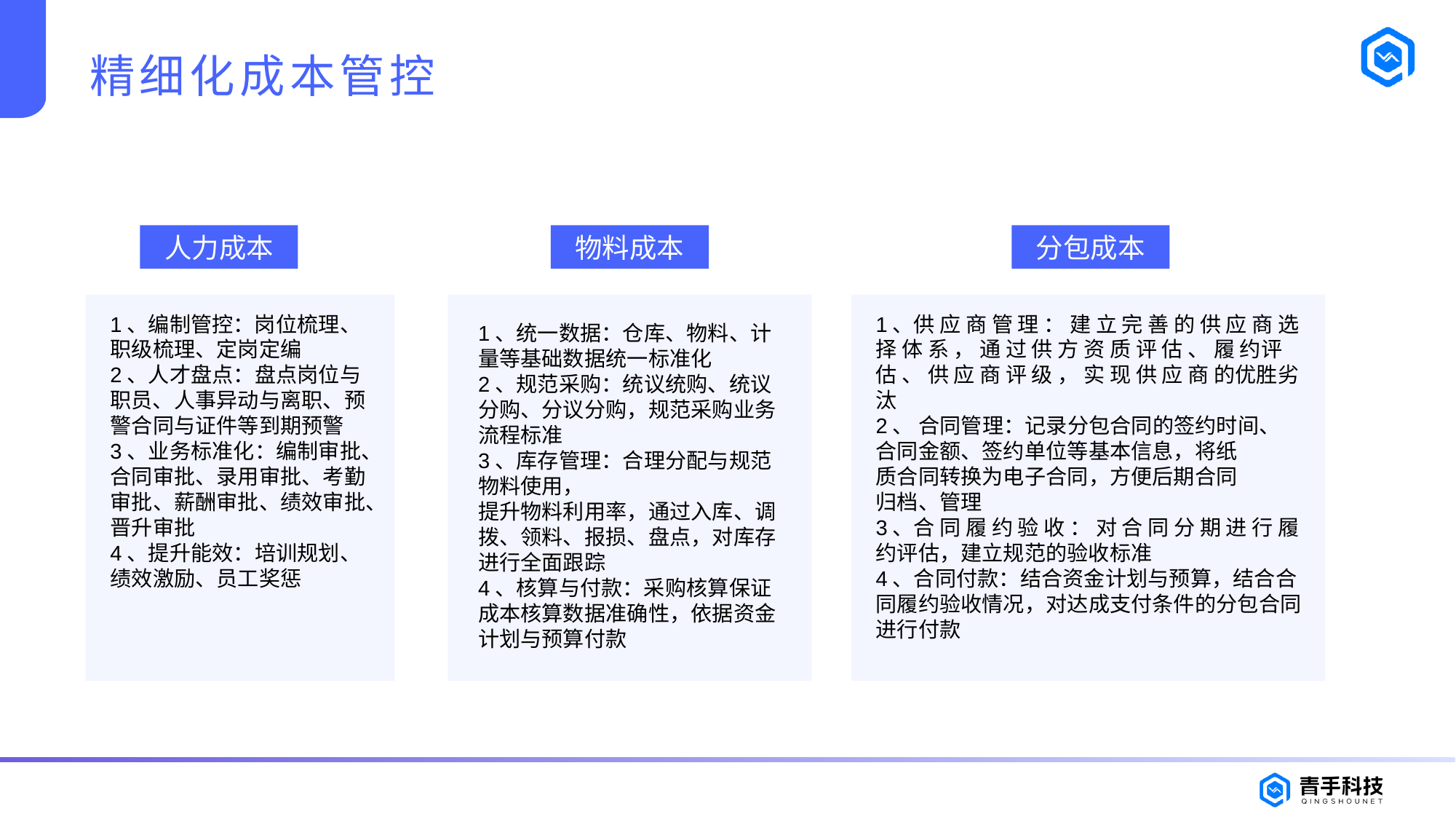

# 精细化成本管控
人力成本
物料成本
分包成本

1、编制管控：岗位梳理、职级梳理、定岗定编
2、人才盘点：盘点岗位与职员、人事异动与离职、预警合同与证件等到期预警
3、业务标准化：编制审批、合同审批、录用审批、考勤审批、薪酬审批、绩效审批、晋升审批
4、提升能效：培训规划、绩效激励、员工奖惩
1、供 应 商 管 理 ： 建 立 完 善 的 供 应 商 选择 体 系 ， 通 过 供 方 资 质 评 估 、 履 约评 估 、 供 应 商 评 级 ， 实 现 供 应 商 的优胜劣汰
2、 合同管理：记录分包合同的签约时间、
合同金额、签约单位等基本信息，将纸
质合同转换为电子合同，方便后期合同
归档、管理
3、合 同 履 约 验 收 ： 对 合 同 分 期 进 行 履约评估，建立规范的验收标准
4、合同付款：结合资金计划与预算，结合合同履约验收情况，对达成支付条件的分包合同进行付款
1、统一数据：仓库、物料、计量等基础数据统一标准化
2、规范采购：统议统购、统议分购、分议分购，规范采购业务流程标准
3、库存管理：合理分配与规范物料使用，
提升物料利用率，通过入库、调拨、领料、报损、盘点，对库存进行全面跟踪
4、核算与付款：采购核算保证成本核算数据准确性，依据资金计划与预算付款